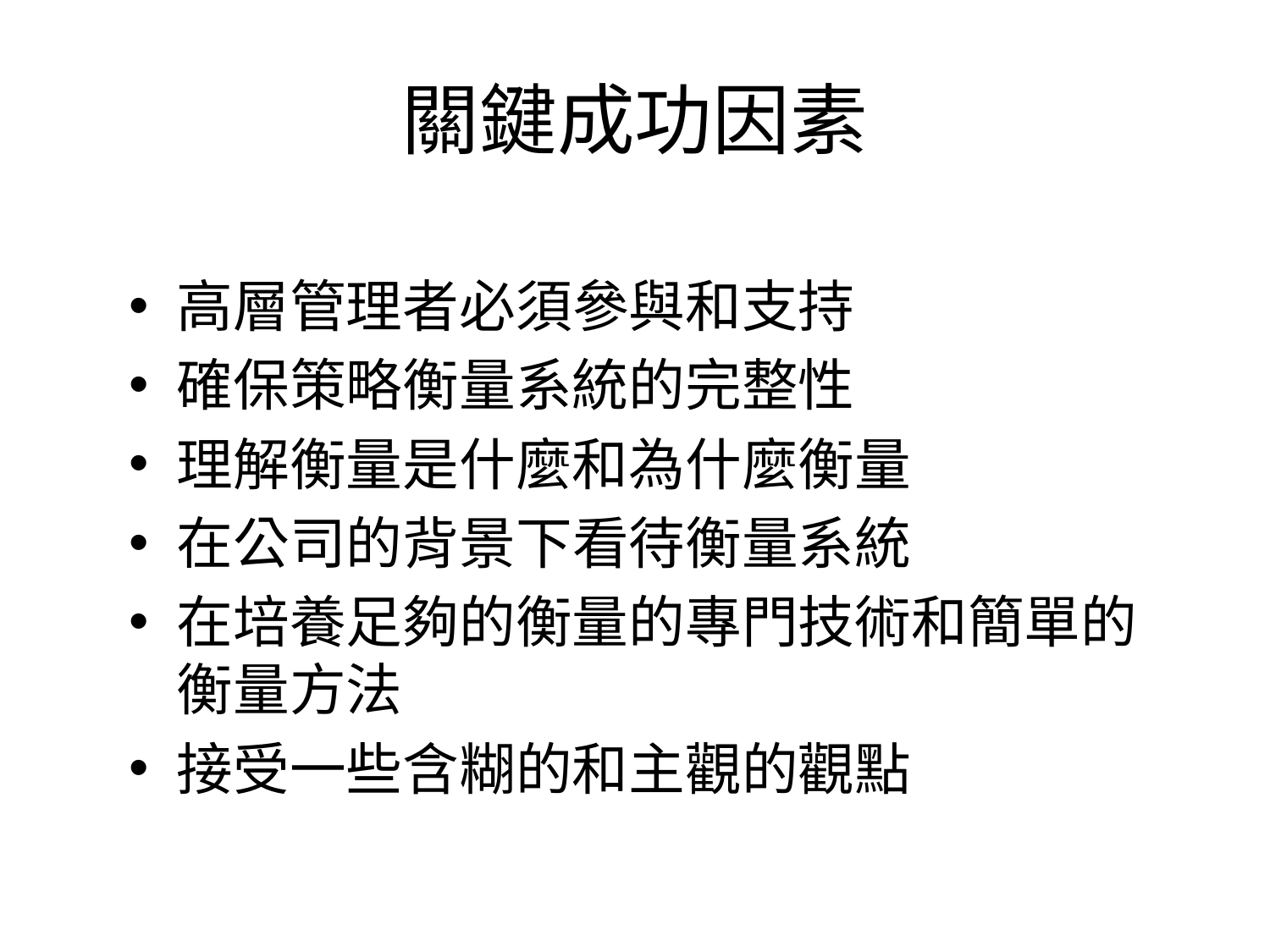

# 關鍵成功因素
高層管理者必須參與和支持
確保策略衡量系統的完整性
理解衡量是什麼和為什麼衡量
在公司的背景下看待衡量系統
在培養足夠的衡量的專門技術和簡單的衡量方法
接受一些含糊的和主觀的觀點